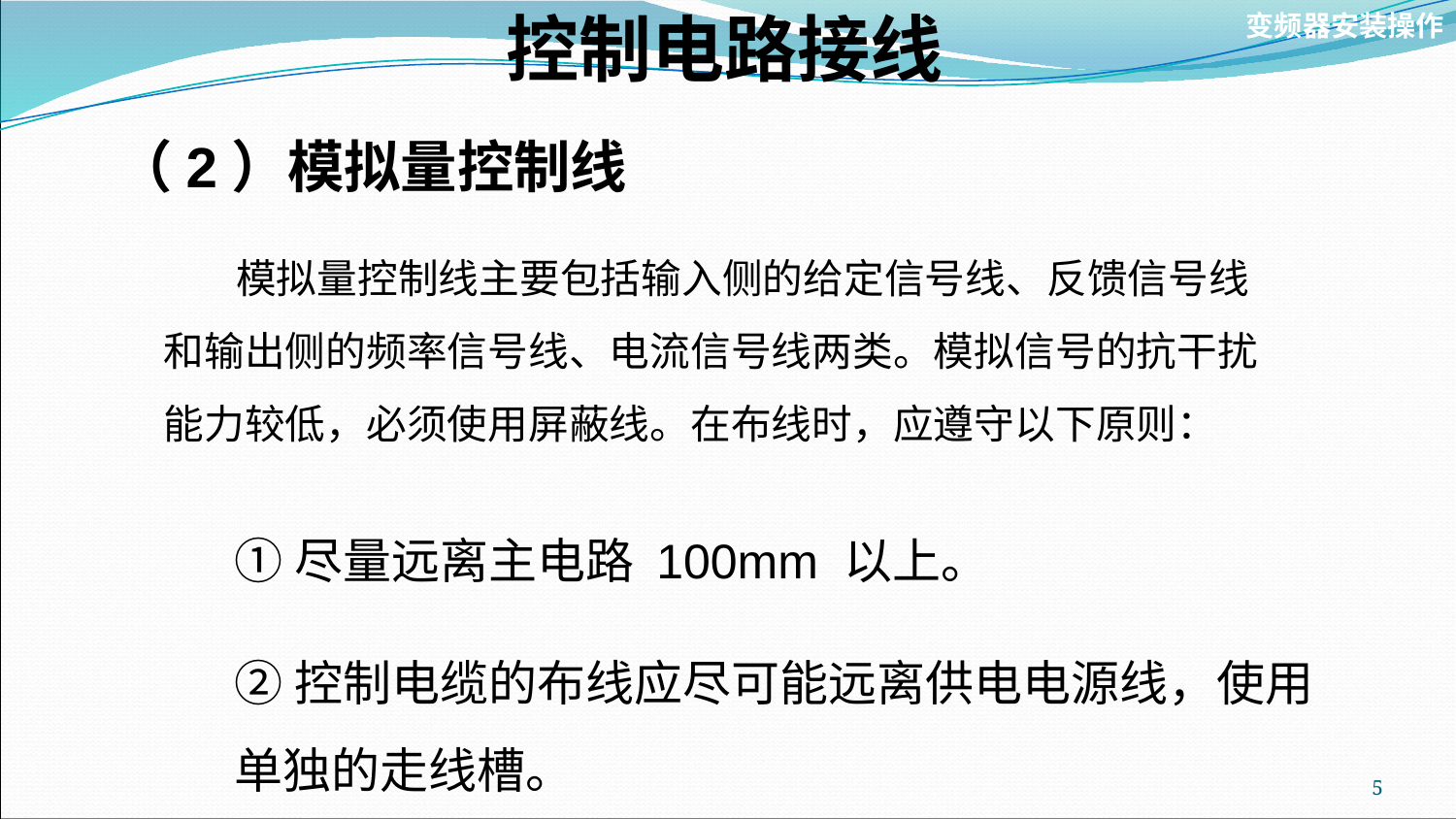

# 控制电路接线
变频器安装操作
（2）模拟量控制线
       模拟量控制线主要包括输入侧的给定信号线、反馈信号线和输出侧的频率信号线、电流信号线两类。模拟信号的抗干扰能力较低，必须使用屏蔽线。在布线时，应遵守以下原则：
①尽量远离主电路 100mm 以上。
②控制电缆的布线应尽可能远离供电电源线，使用单独的走线槽。
5